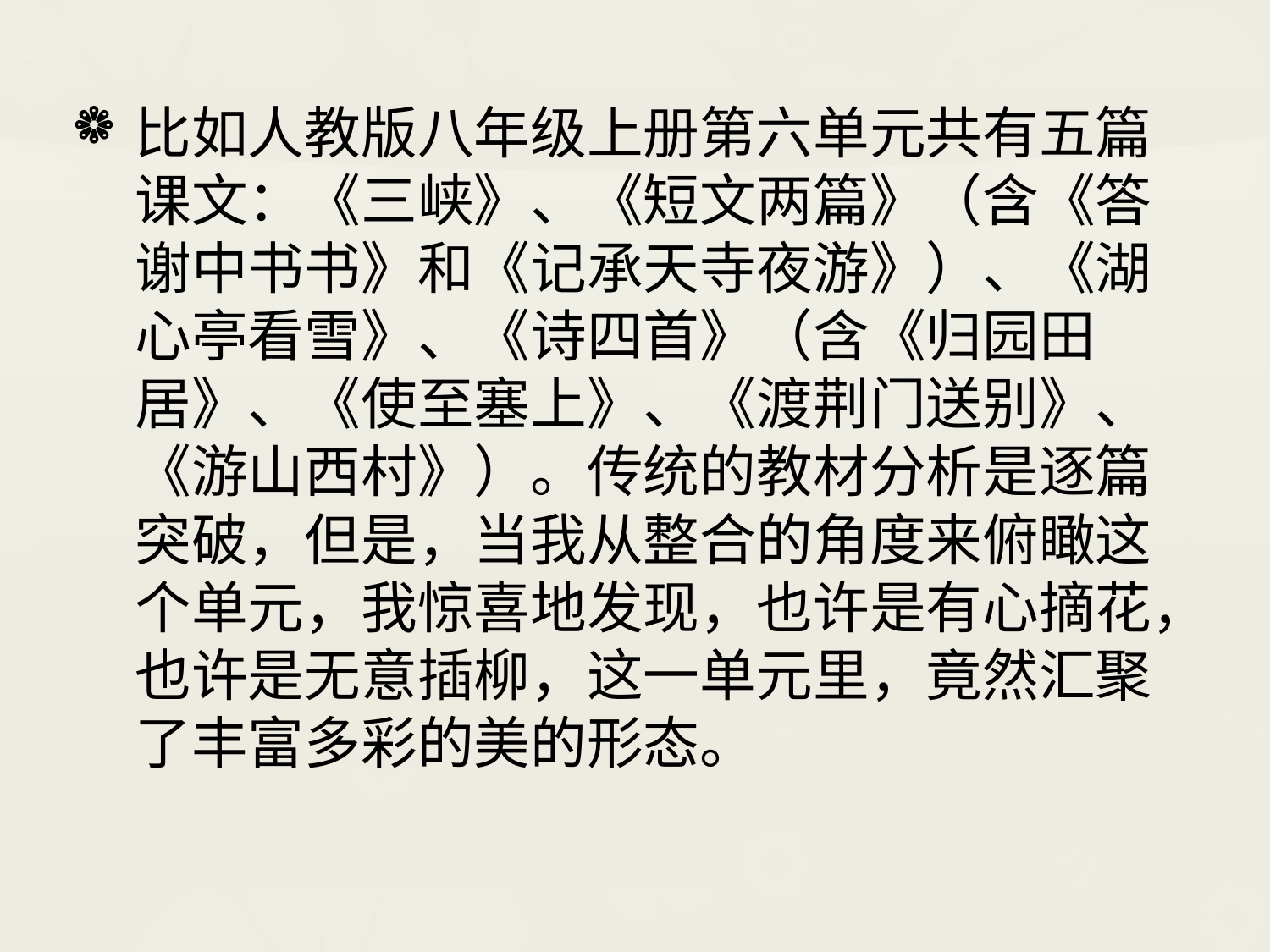

#
比如人教版八年级上册第六单元共有五篇课文：《三峡》、《短文两篇》（含《答谢中书书》和《记承天寺夜游》）、《湖心亭看雪》、《诗四首》（含《归园田居》、《使至塞上》、《渡荆门送别》、《游山西村》）。传统的教材分析是逐篇突破，但是，当我从整合的角度来俯瞰这个单元，我惊喜地发现，也许是有心摘花，也许是无意插柳，这一单元里，竟然汇聚了丰富多彩的美的形态。